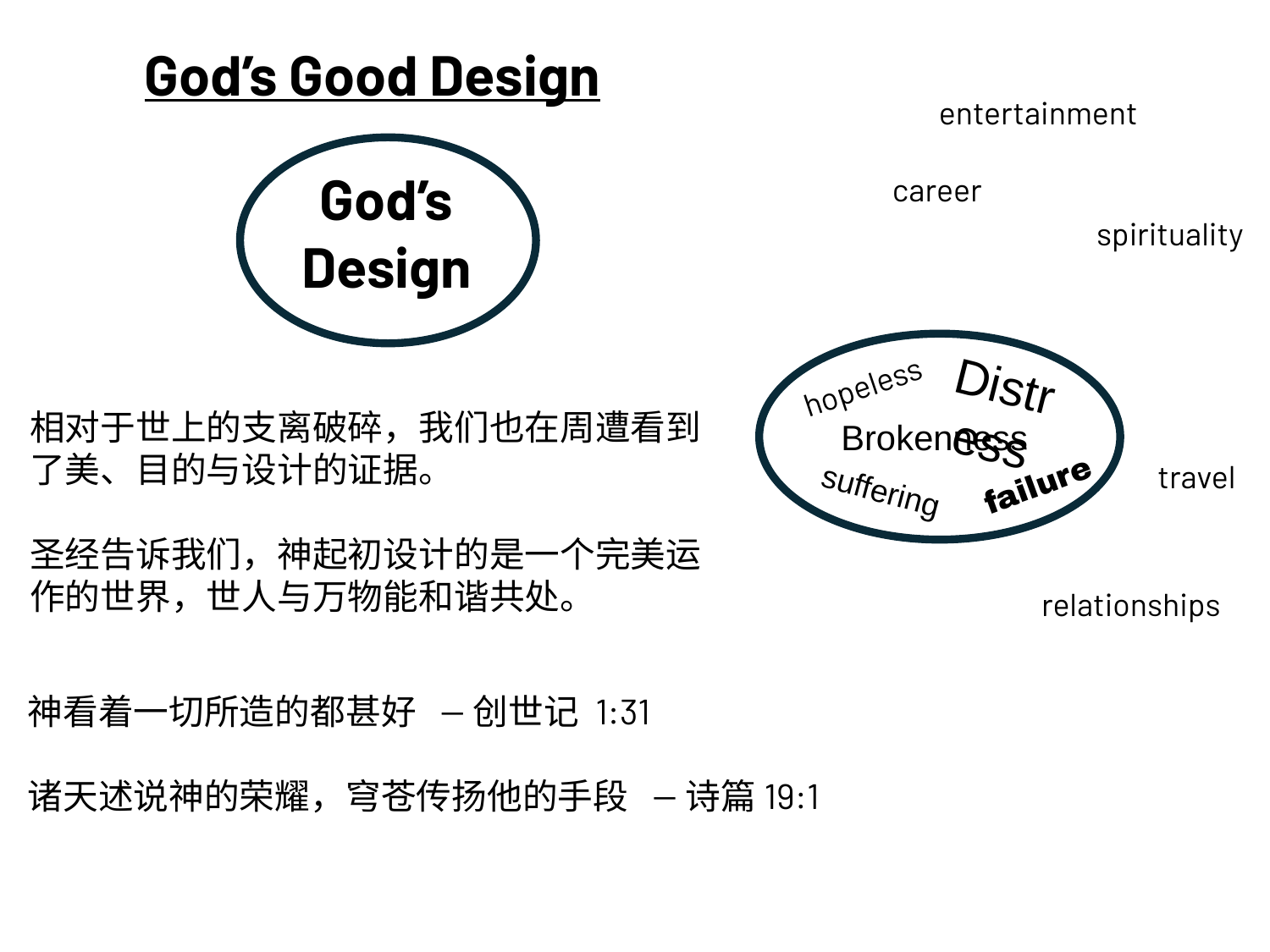

God’s Good Design
entertainment

God’s Design
career
spirituality

Distress
hopeless
相对于世上的支离破碎，我们也在周遭看到了美、目的与设计的证据。
圣经告诉我们，神起初设计的是一个完美运作的世界，世人与万物能和谐共处。
Brokenness
travel
failure
suffering
relationships
神看着一切所造的都甚好  --创世记 1:31

诸天述说神的荣耀，穹苍传扬他的手段  --诗篇19:1